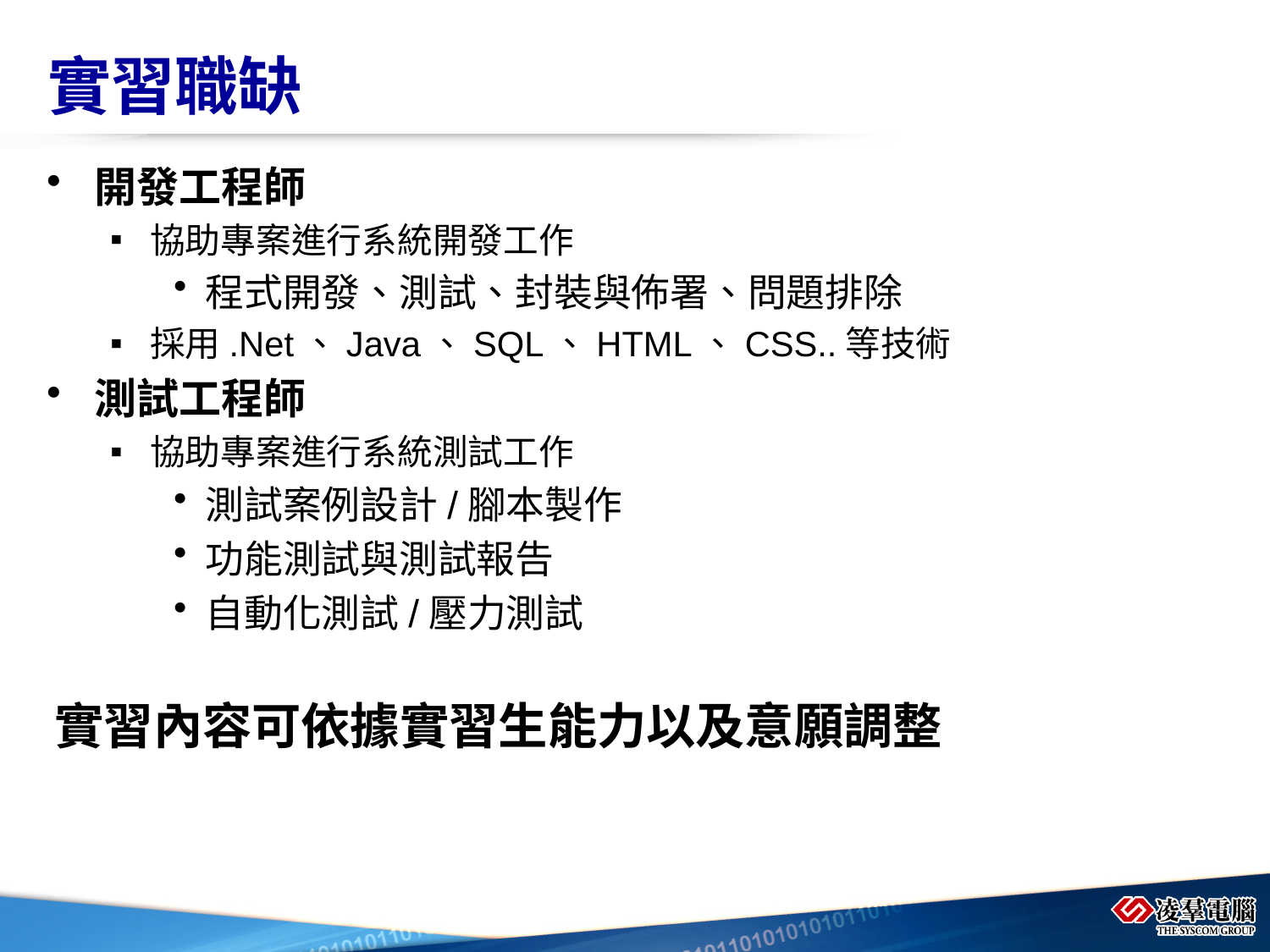

# 實習職缺
開發工程師
協助專案進行系統開發工作
程式開發、測試、封裝與佈署、問題排除
採用.Net、Java、SQL、HTML、CSS..等技術
測試工程師
協助專案進行系統測試工作
測試案例設計/腳本製作
功能測試與測試報告
自動化測試/壓力測試

實習內容可依據實習生能力以及意願調整